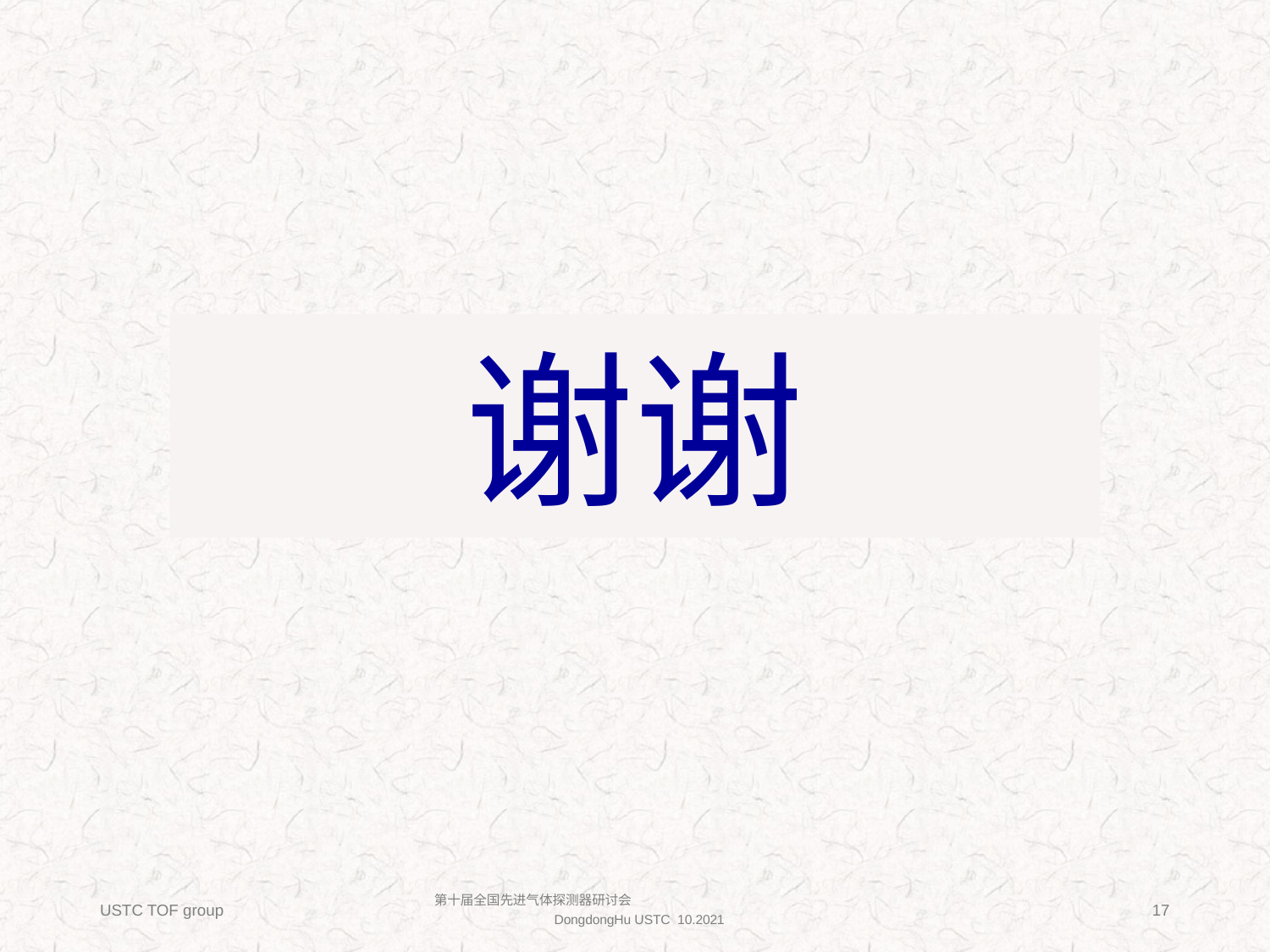

谢谢
USTC TOF group
第十届全国先进气体探测器研讨会                                                                        DongdongHu USTC  10.2021
17